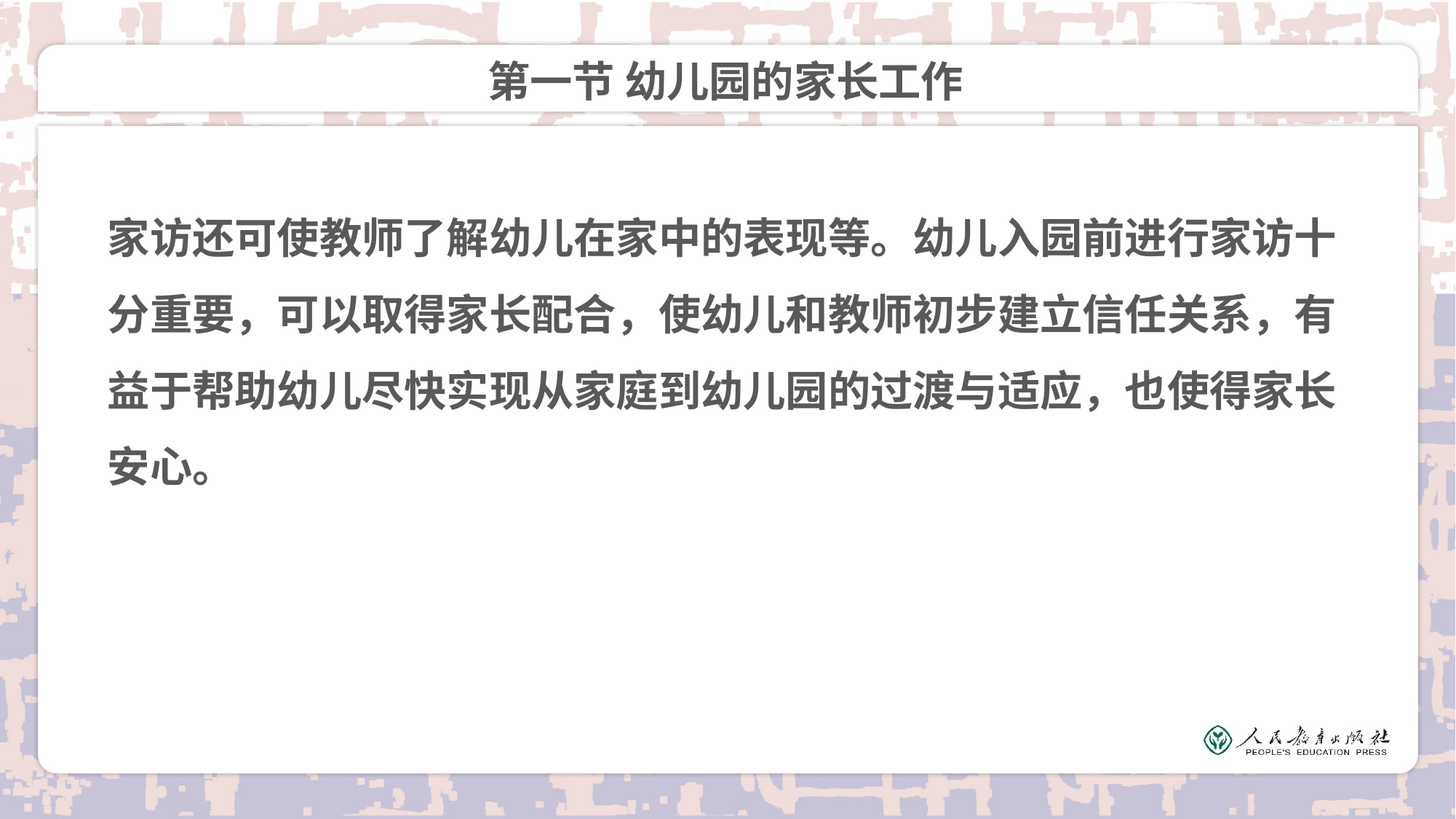

# 第一节 幼儿园的家长工作
家访还可使教师了解幼儿在家中的表现等。幼儿入园前进行家访十分重要，可以取得家长配合，使幼儿和教师初步建立信任关系，有益于帮助幼儿尽快实现从家庭到幼儿园的过渡与适应，也使得家长安心。